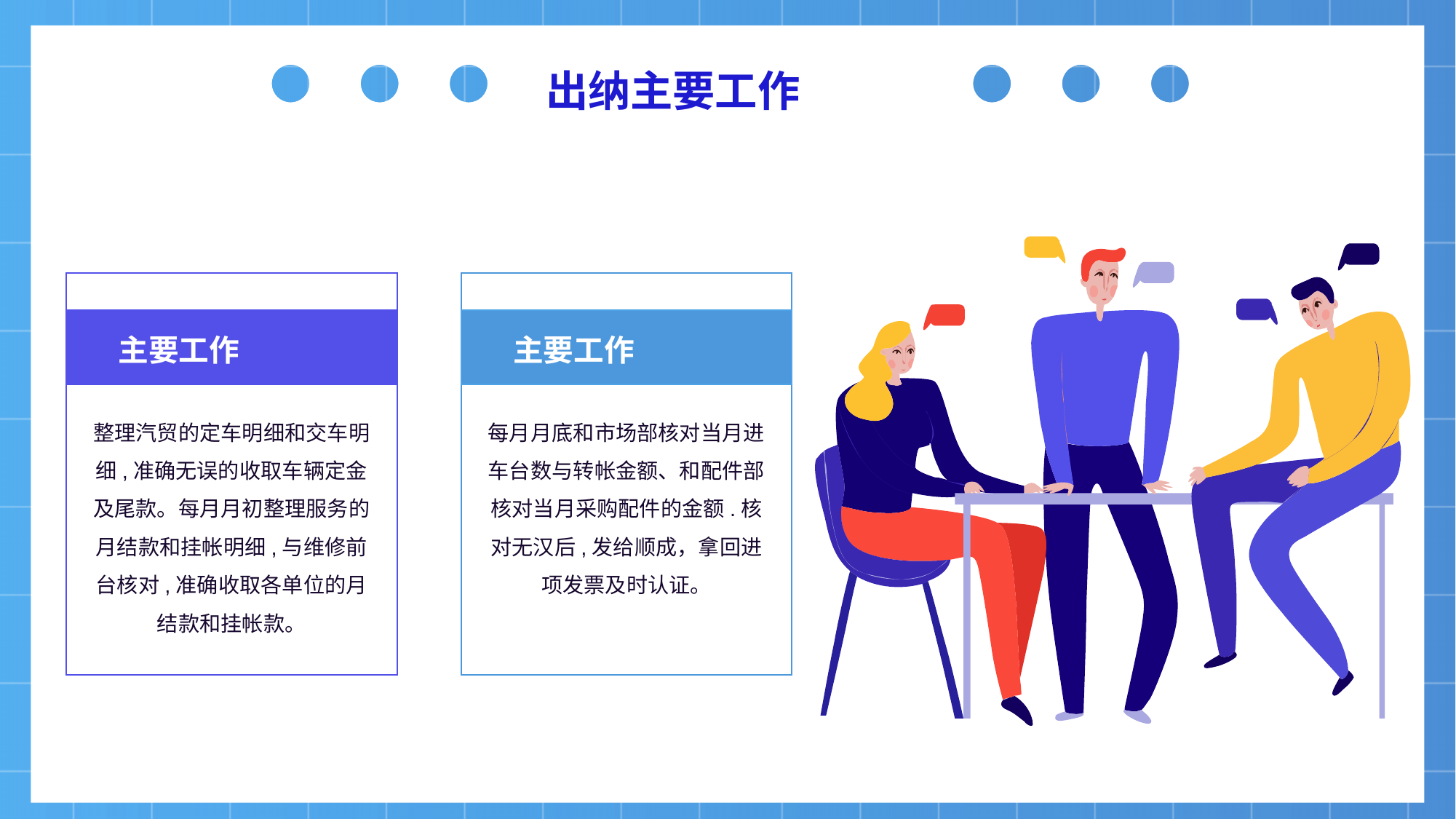

出纳主要工作

主要工作
整理汽贸的定车明细和交车明细,准确无误的收取车辆定金及尾款。每月月初整理服务的月结款和挂帐明细,与维修前台核对,准确收取各单位的月结款和挂帐款。

主要工作
每月月底和市场部核对当月进车台数与转帐金额、和配件部核对当月采购配件的金额.核对无汉后,发给顺成，拿回进项发票及时认证。